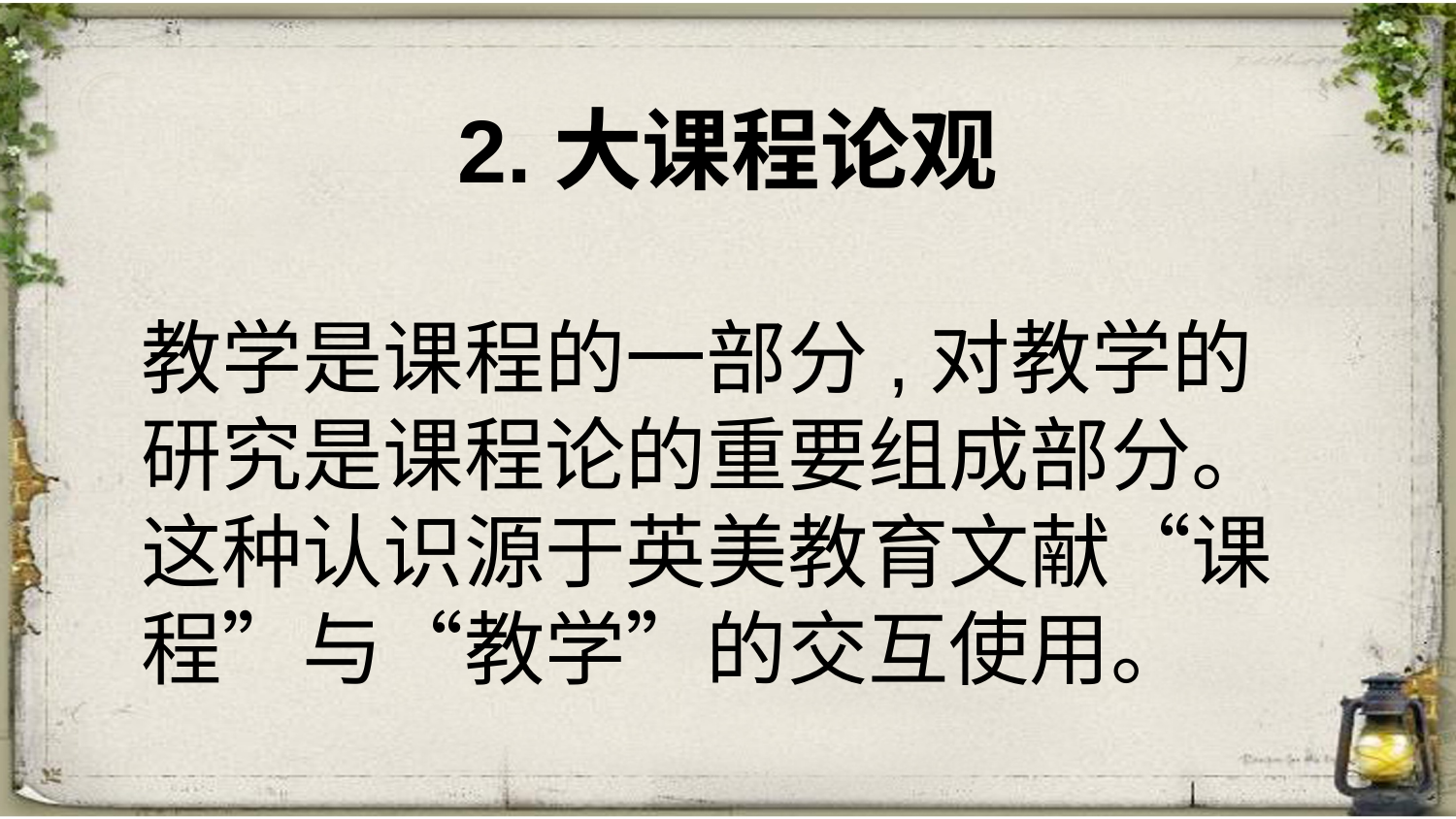

2.大课程论观

教学是课程的一部分,对教学的研究是课程论的重要组成部分。
这种认识源于英美教育文献“课程”与“教学”的交互使用。